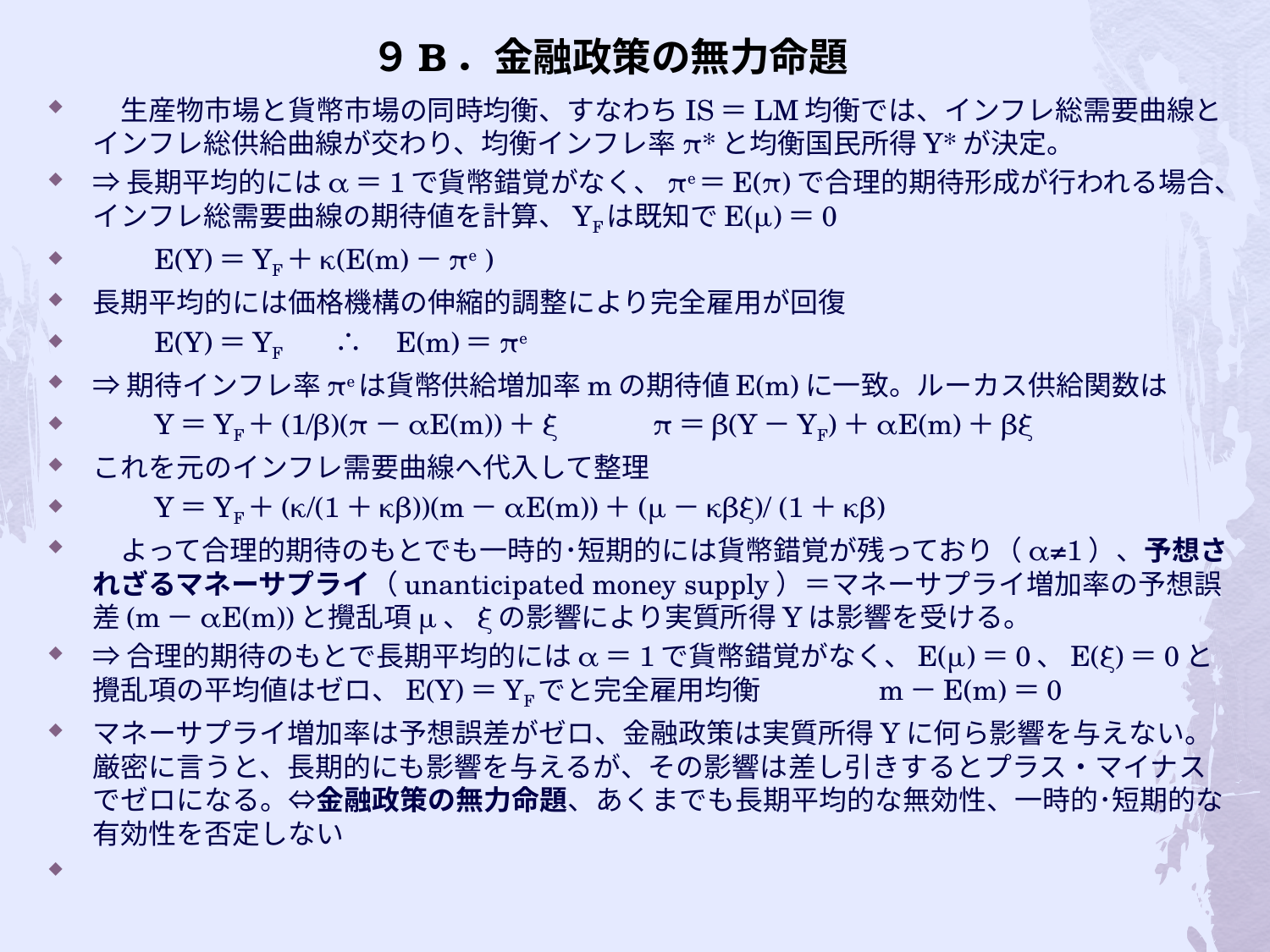

# ９B．金融政策の無力命題
　生産物市場と貨幣市場の同時均衡、すなわちIS＝LM均衡では、インフレ総需要曲線とインフレ総供給曲線が交わり、均衡インフレ率π*と均衡国民所得Y*が決定。
⇒長期平均的にはα＝1で貨幣錯覚がなく、πe＝E(π)で合理的期待形成が行われる場合、インフレ総需要曲線の期待値を計算、YFは既知でE(μ)＝0
　　E(Y)＝YF＋κ(E(m)－πe )
長期平均的には価格機構の伸縮的調整により完全雇用が回復
　　E(Y)＝YF　　　∴　E(m)＝πe
⇒期待インフレ率πeは貨幣供給増加率mの期待値E(m)に一致。ルーカス供給関数は
　　Y＝YF＋(1/β)(π－αE(m))＋ξ　　　π＝β(Y－YF)＋αE(m)＋βξ
これを元のインフレ需要曲線へ代入して整理
　　Y＝YF＋(κ/(1＋κβ))(m－αE(m))＋(μ－κβξ)/ (1＋κβ)
　よって合理的期待のもとでも一時的･短期的には貨幣錯覚が残っており（α≠1）、予想されざるマネーサプライ（unanticipated money supply）＝マネーサプライ増加率の予想誤差(m－αE(m))と攪乱項μ、ξの影響により実質所得Yは影響を受ける。
⇒合理的期待のもとで長期平均的にはα＝1で貨幣錯覚がなく、E(μ)＝0、E(ξ)＝0と攪乱項の平均値はゼロ、E(Y)＝YFでと完全雇用均衡　　　　m－E(m)＝0
マネーサプライ増加率は予想誤差がゼロ、金融政策は実質所得Yに何ら影響を与えない。厳密に言うと、長期的にも影響を与えるが、その影響は差し引きするとプラス・マイナスでゼロになる。⇔金融政策の無力命題、あくまでも長期平均的な無効性、一時的･短期的な有効性を否定しない